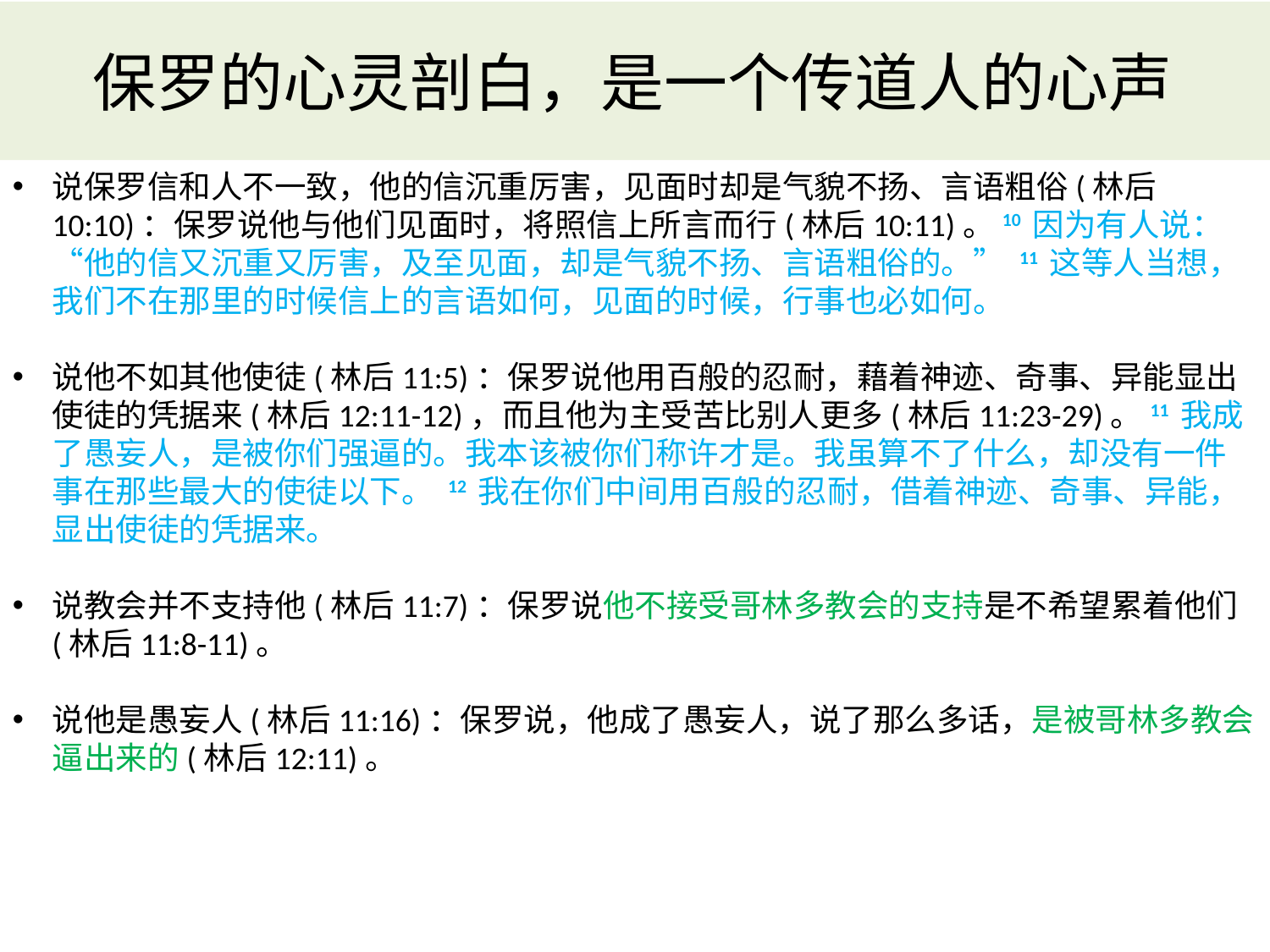

# 保罗的心灵剖白，是一个传道人的心声
说保罗信和人不一致，他的信沉重厉害，见面时却是气貌不扬、言语粗俗(林后10:10)：保罗说他与他们见面时，将照信上所言而行(林后10:11)。10 因为有人说：“他的信又沉重又厉害，及至见面，却是气貌不扬、言语粗俗的。” 11 这等人当想，我们不在那里的时候信上的言语如何，见面的时候，行事也必如何。

说他不如其他使徒(林后11:5)：保罗说他用百般的忍耐，藉着神迹、奇事、异能显出使徒的凭据来(林后12:11-12)，而且他为主受苦比别人更多(林后11:23-29)。11 我成了愚妄人，是被你们强逼的。我本该被你们称许才是。我虽算不了什么，却没有一件事在那些最大的使徒以下。 12 我在你们中间用百般的忍耐，借着神迹、奇事、异能，显出使徒的凭据来。

说教会并不支持他(林后11:7)：保罗说他不接受哥林多教会的支持是不希望累着他们(林后11:8-11)。

说他是愚妄人(林后11:16)：保罗说，他成了愚妄人，说了那么多话，是被哥林多教会逼出来的(林后12:11)。